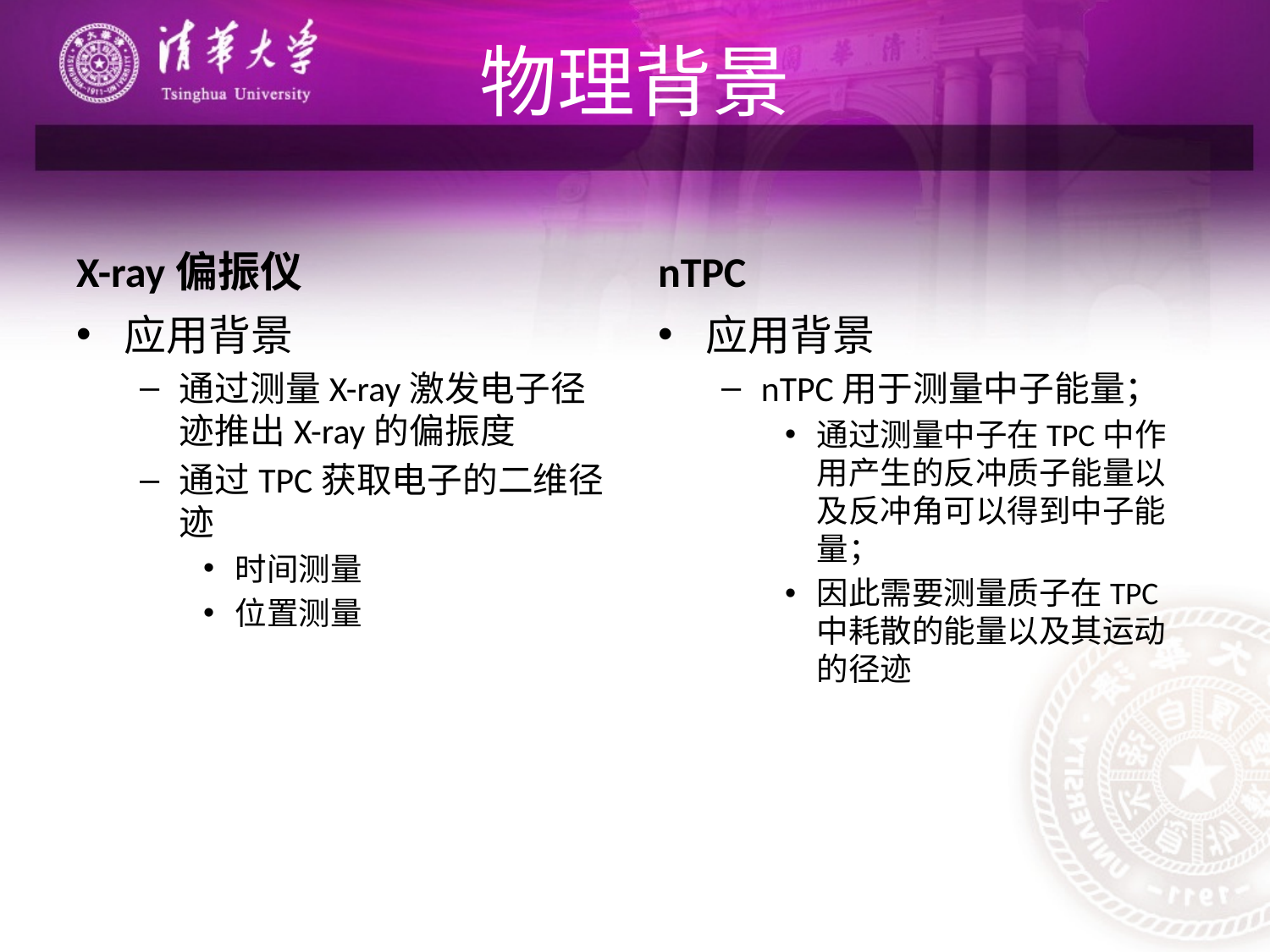

# 物理背景
X-ray偏振仪
nTPC
应用背景
通过测量X-ray激发电子径迹推出X-ray的偏振度
通过TPC获取电子的二维径迹
时间测量
位置测量

应用背景
nTPC用于测量中子能量；
通过测量中子在TPC中作用产生的反冲质子能量以及反冲角可以得到中子能量；
因此需要测量质子在TPC中耗散的能量以及其运动的径迹